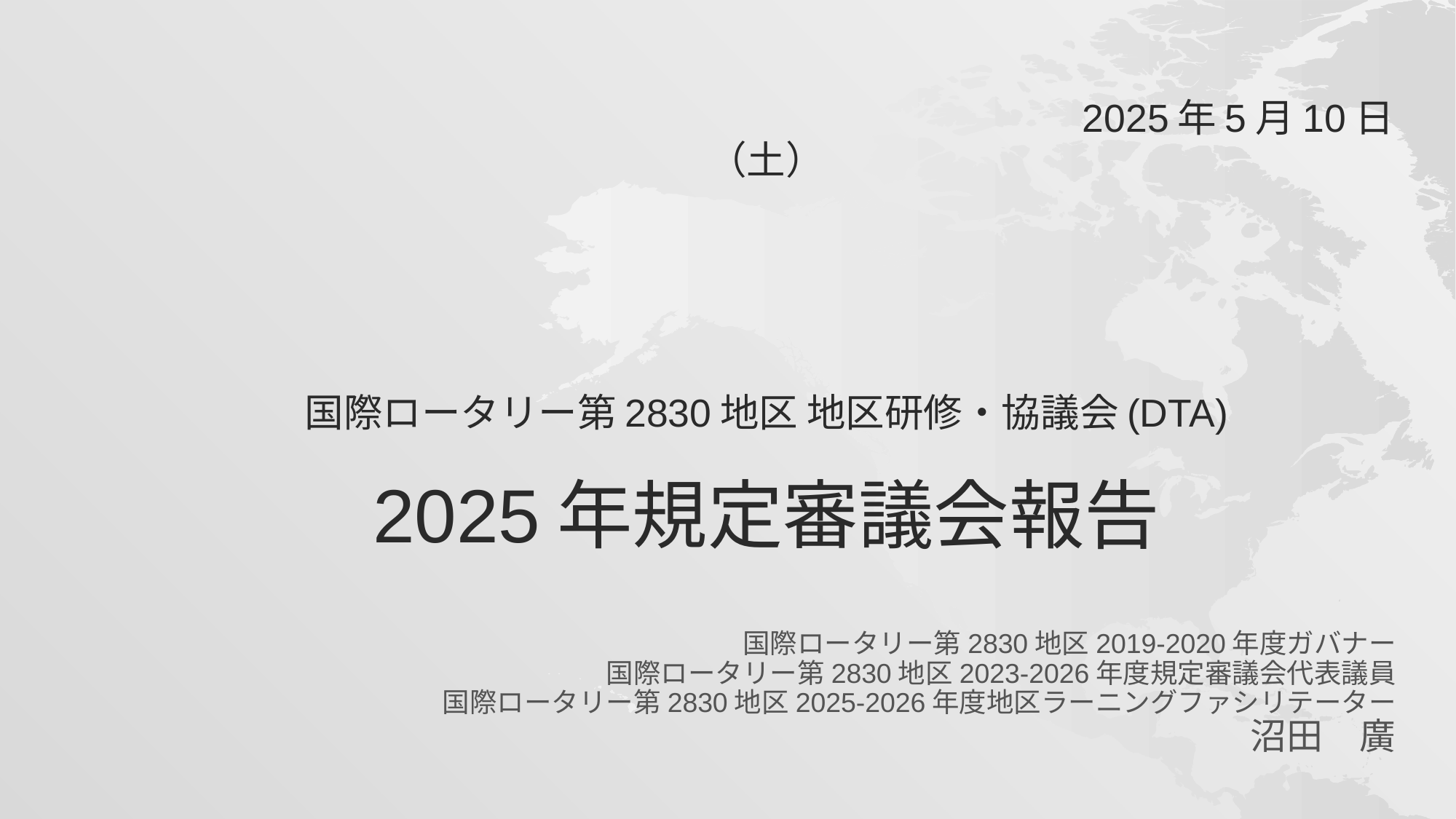

# 2025年5月10日（土） 国際ロータリー第2830地区 地区研修・協議会(DTA) 2025年規定審議会報告
国際ロータリー第2830地区2019-2020年度ガバナー
国際ロータリー第2830地区2023-2026年度規定審議会代表議員
国際ロータリー第2830地区2025-2026年度地区ラーニングファシリテーター
沼田　廣